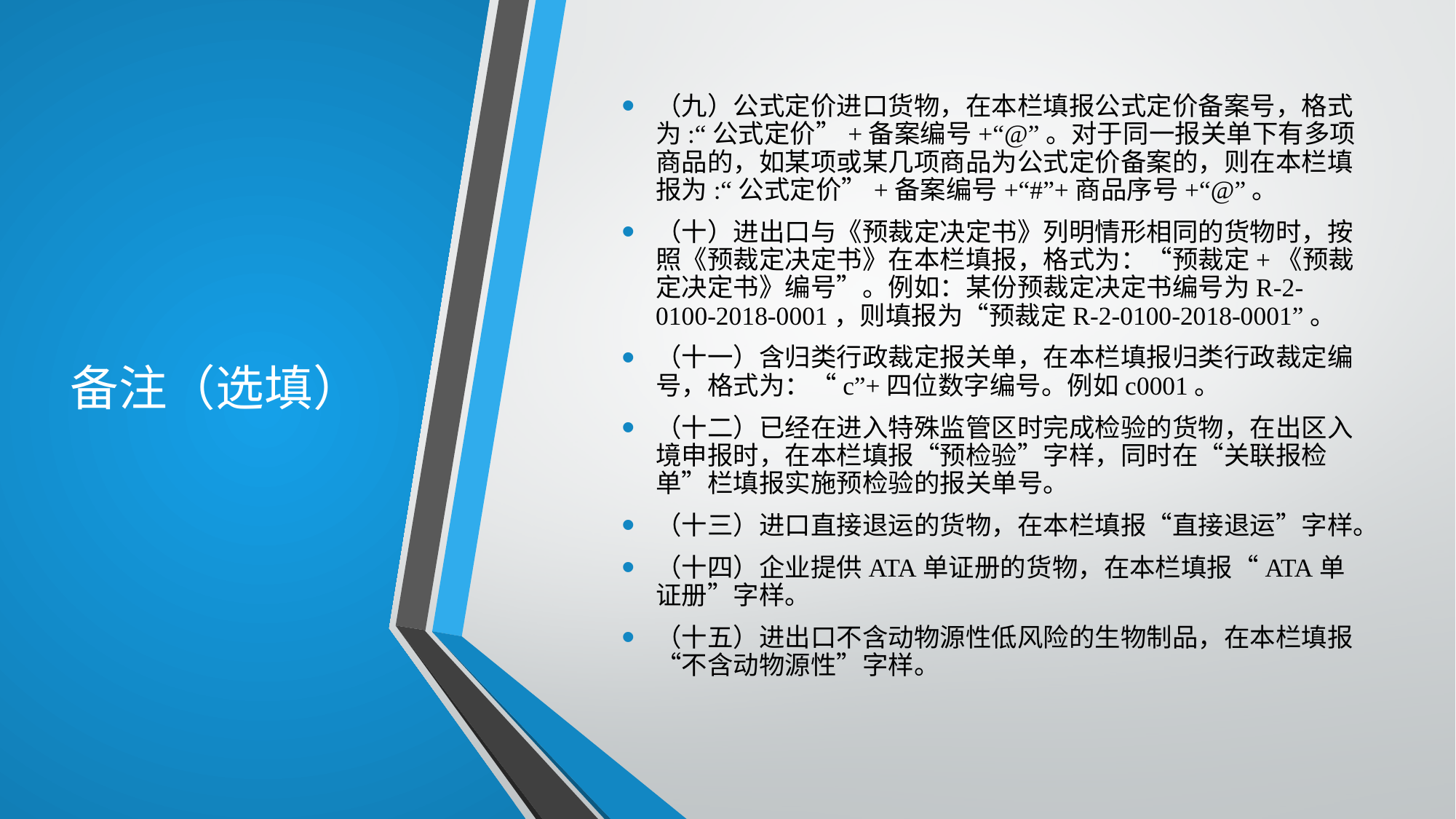

# 备注（选填）
（九）公式定价进口货物，在本栏填报公式定价备案号，格式为:“公式定价”+备案编号+“@”。对于同一报关单下有多项商品的，如某项或某几项商品为公式定价备案的，则在本栏填报为:“公式定价”+备案编号+“#”+商品序号+“@”。
（十）进出口与《预裁定决定书》列明情形相同的货物时，按照《预裁定决定书》在本栏填报，格式为：“预裁定+《预裁定决定书》编号”。例如：某份预裁定决定书编号为R-2-0100-2018-0001，则填报为“预裁定R-2-0100-2018-0001”。
（十一）含归类行政裁定报关单，在本栏填报归类行政裁定编号，格式为：“c”+四位数字编号。例如c0001。
（十二）已经在进入特殊监管区时完成检验的货物，在出区入境申报时，在本栏填报“预检验”字样，同时在“关联报检单”栏填报实施预检验的报关单号。
（十三）进口直接退运的货物，在本栏填报“直接退运”字样。
（十四）企业提供ATA单证册的货物，在本栏填报“ATA单证册”字样。
（十五）进出口不含动物源性低风险的生物制品，在本栏填报“不含动物源性”字样。